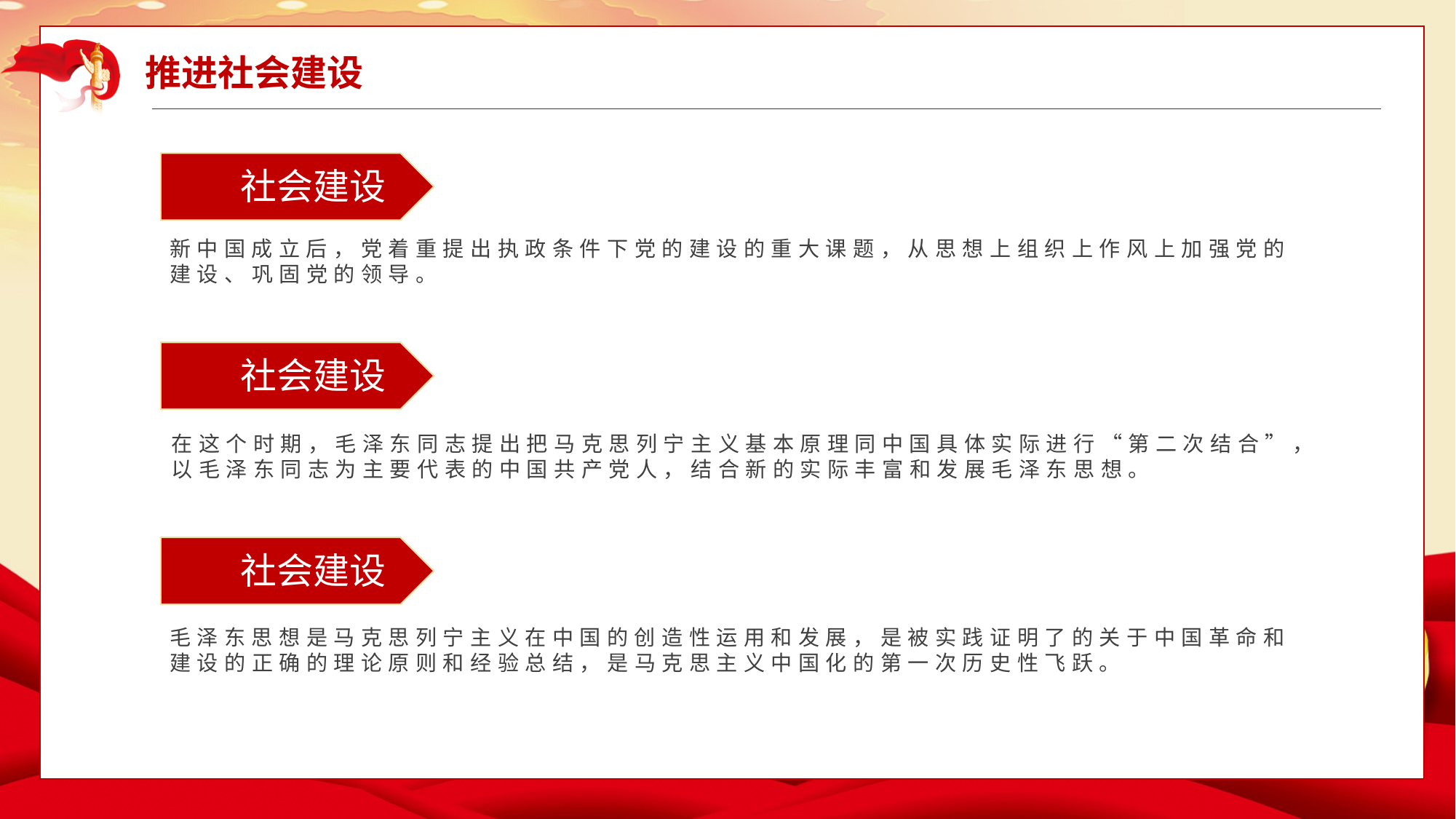

推进社会建设

社会建设
新中国成立后，党着重提出执政条件下党的建设的重大课题，从思想上组织上作风上加强党的建设、巩固党的领导。

社会建设
在这个时期，毛泽东同志提出把马克思列宁主义基本原理同中国具体实际进行“第二次结合”，以毛泽东同志为主要代表的中国共产党人，结合新的实际丰富和发展毛泽东思想。

社会建设
毛泽东思想是马克思列宁主义在中国的创造性运用和发展，是被实践证明了的关于中国革命和建设的正确的理论原则和经验总结，是马克思主义中国化的第一次历史性飞跃。